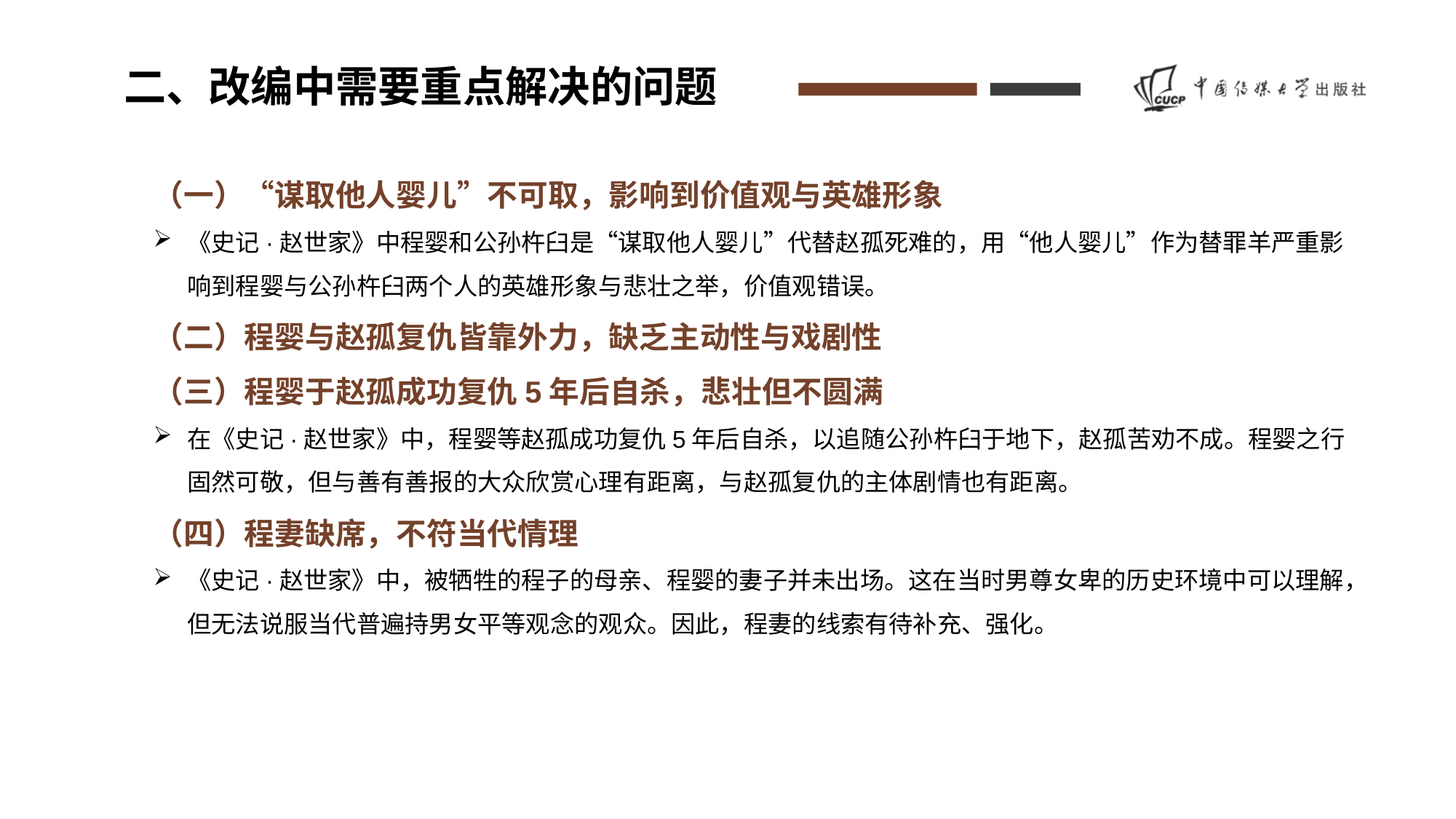

二、改编中需要重点解决的问题

（一）“谋取他人婴儿”不可取，影响到价值观与英雄形象
《史记·赵世家》中程婴和公孙杵臼是“谋取他人婴儿”代替赵孤死难的，用“他人婴儿”作为替罪羊严重影响到程婴与公孙杵臼两个人的英雄形象与悲壮之举，价值观错误。
（二）程婴与赵孤复仇皆靠外力，缺乏主动性与戏剧性
（三）程婴于赵孤成功复仇5年后自杀，悲壮但不圆满
在《史记·赵世家》中，程婴等赵孤成功复仇5年后自杀，以追随公孙杵臼于地下，赵孤苦劝不成。程婴之行固然可敬，但与善有善报的大众欣赏心理有距离，与赵孤复仇的主体剧情也有距离。
（四）程妻缺席，不符当代情理
《史记·赵世家》中，被牺牲的程子的母亲、程婴的妻子并未出场。这在当时男尊女卑的历史环境中可以理解，但无法说服当代普遍持男女平等观念的观众。因此，程妻的线索有待补充、强化。